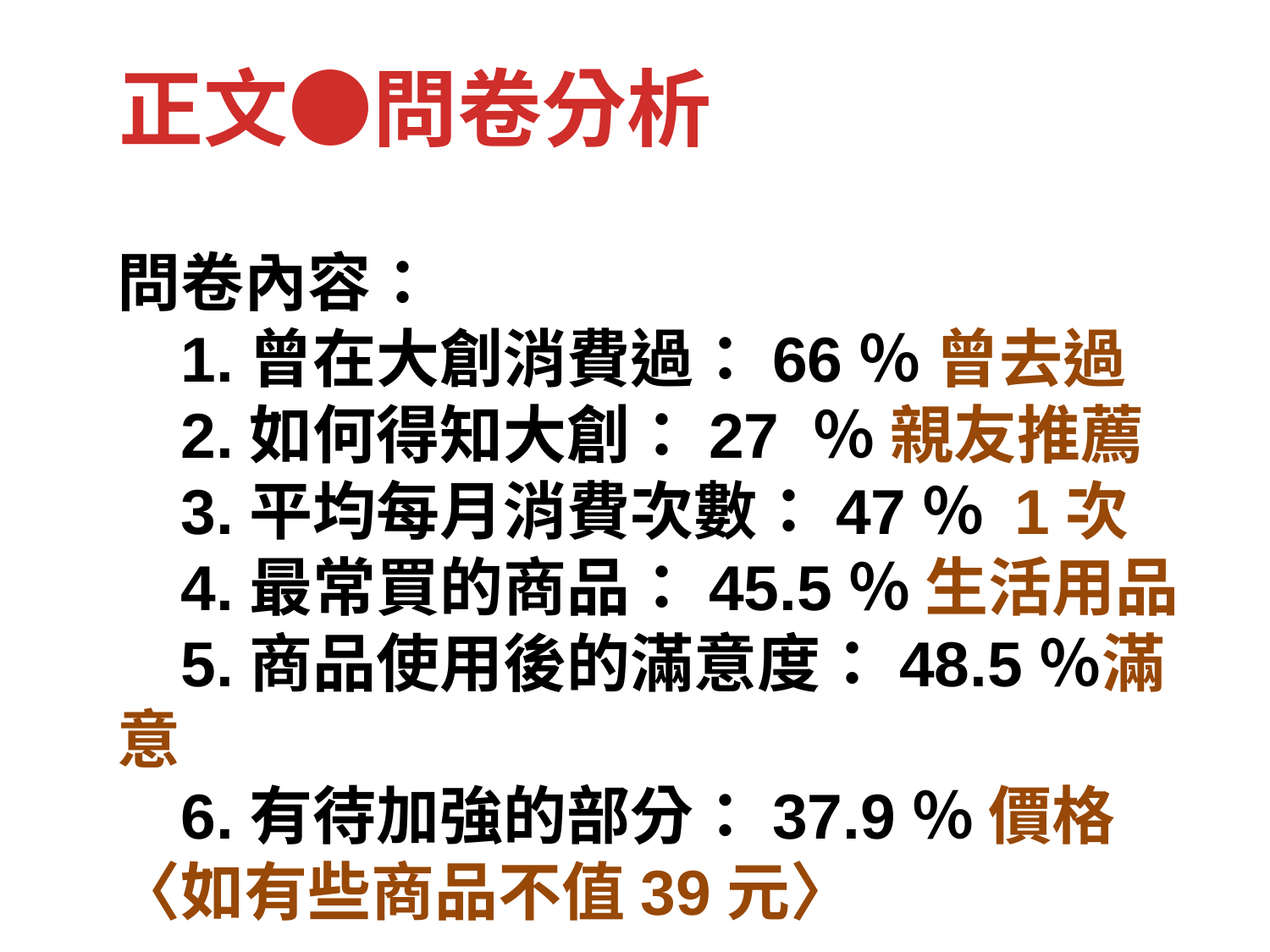

# 正文●問卷分析
問卷內容：
1.曾在大創消費過：66％ 曾去過
2.如何得知大創：27 ％ 親友推薦
3.平均每月消費次數：47％ 1次
4.最常買的商品：45.5％ 生活用品
5.商品使用後的滿意度：48.5％滿意
6.有待加強的部分：37.9％ 價格〈如有些商品不值39元〉